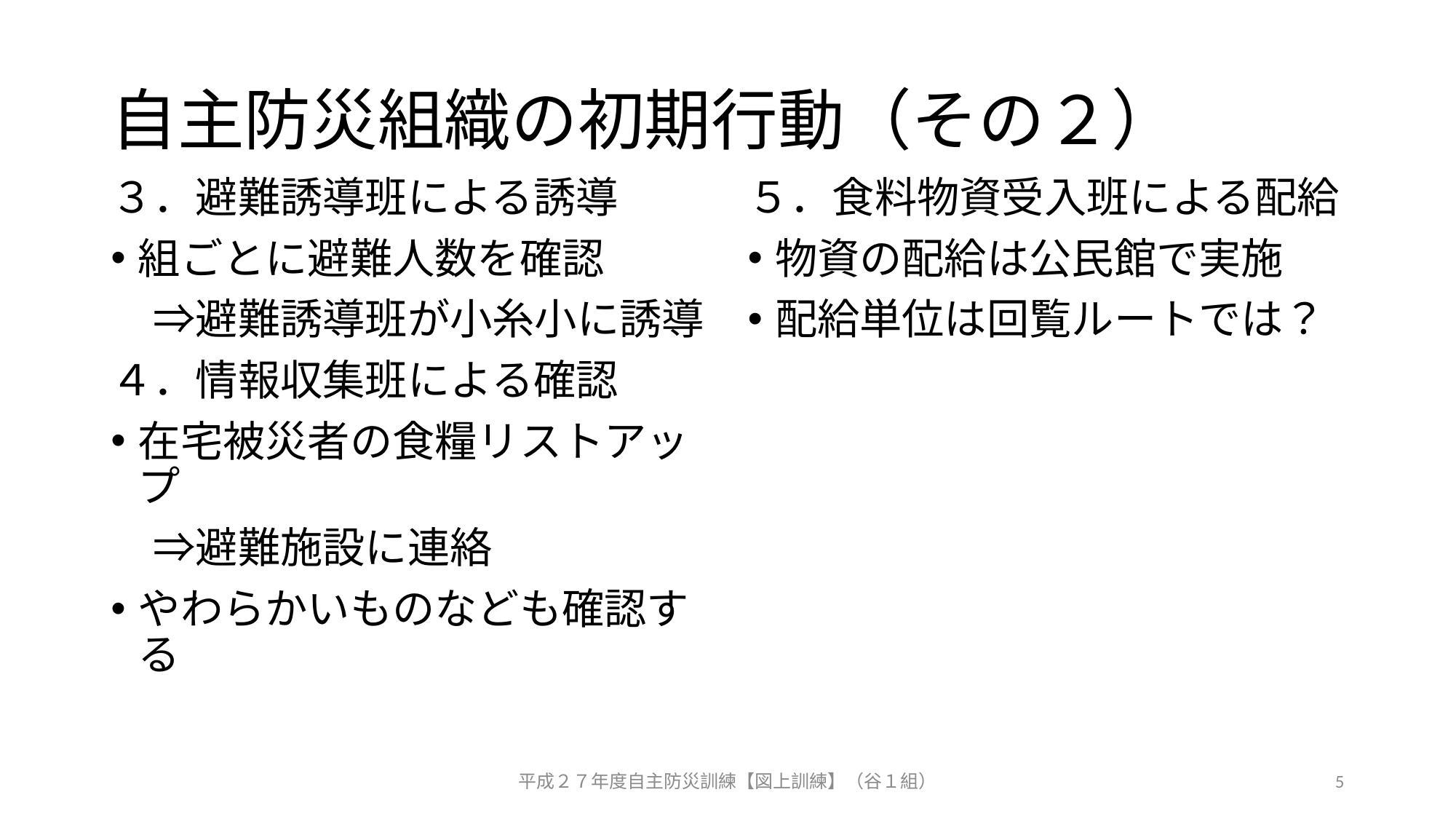

# 自主防災組織の初期行動（その２）
３．避難誘導班による誘導
組ごとに避難人数を確認
　⇒避難誘導班が小糸小に誘導
４．情報収集班による確認
在宅被災者の食糧リストアップ
　⇒避難施設に連絡
やわらかいものなども確認する
５．食料物資受入班による配給
物資の配給は公民館で実施
配給単位は回覧ルートでは？
平成２７年度自主防災訓練【図上訓練】（谷１組）
5